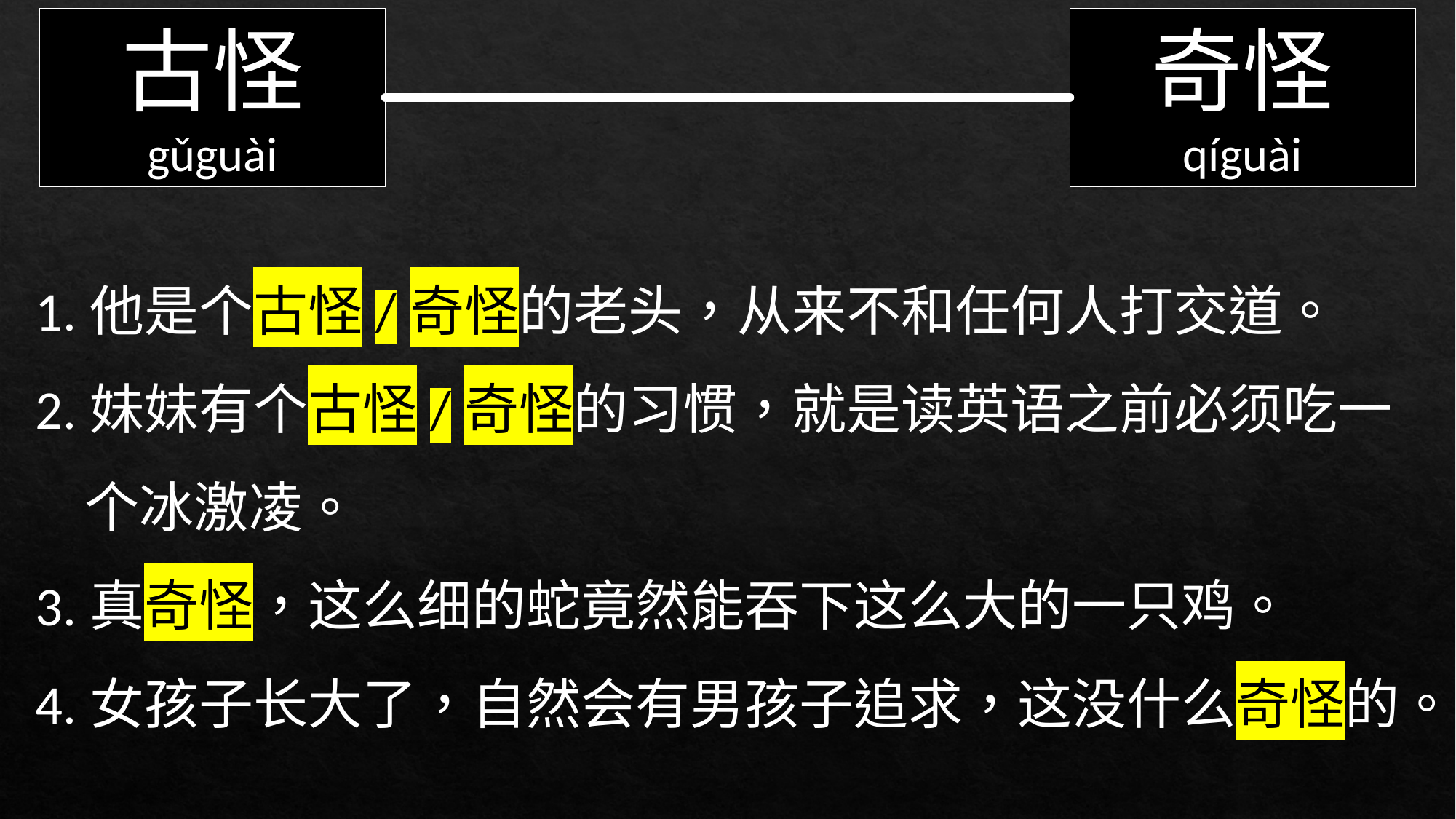

古怪
gǔguài
奇怪
qíguài
|  |
| --- |
1.他是个古怪/奇怪的老头，从来不和任何人打交道。
2.妹妹有个古怪/奇怪的习惯，就是读英语之前必须吃一
   个冰激凌。
3.真奇怪，这么细的蛇竟然能吞下这么大的一只鸡。
4.女孩子长大了，自然会有男孩子追求，这没什么奇怪的。